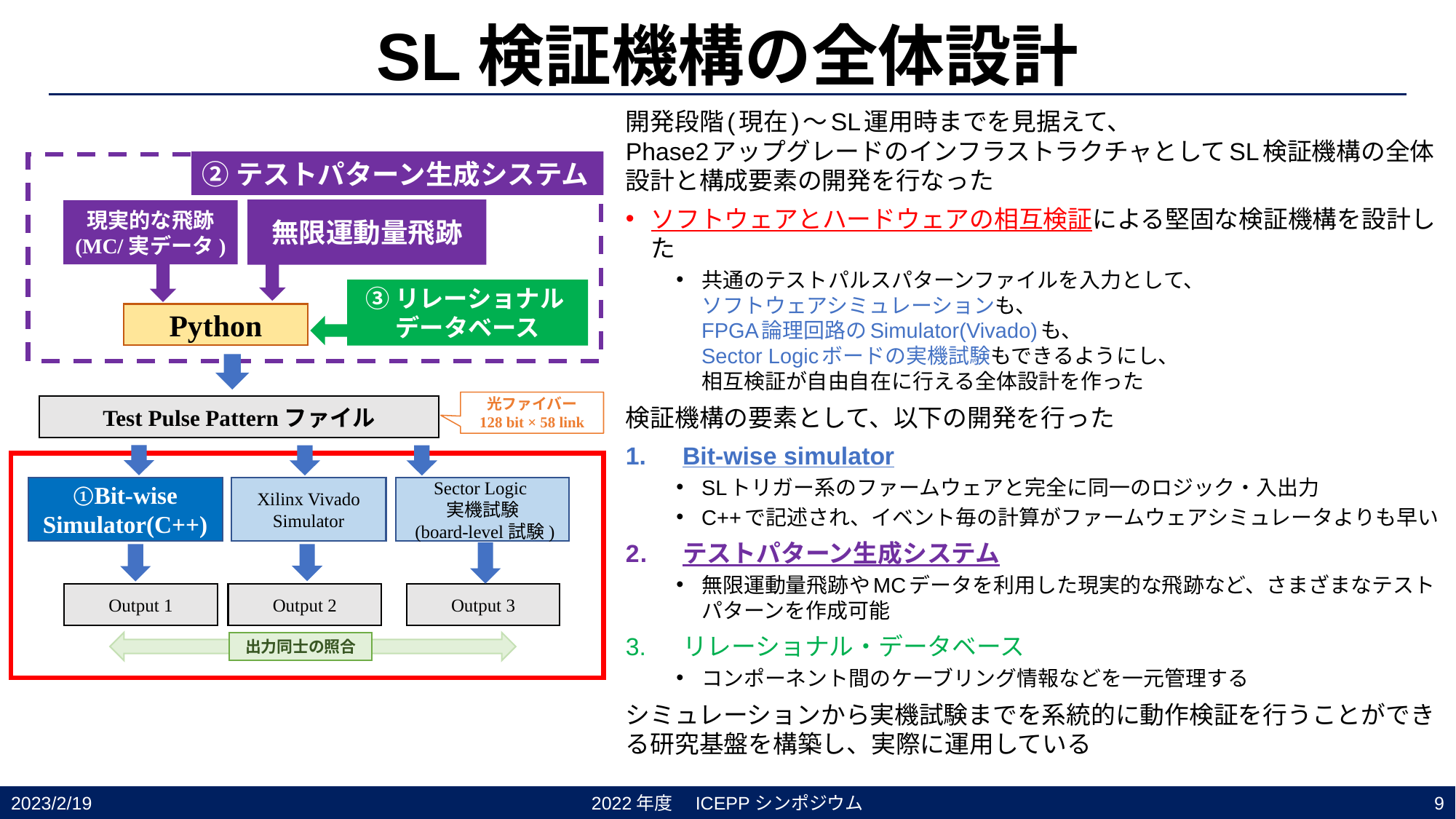

# SL検証機構の全体設計
開発段階(現在)〜SL運用時までを見据えて、
Phase2アップグレードのインフラストラクチャとしてSL検証機構の全体設計と構成要素の開発を行なった
ソフトウェアとハードウェアの相互検証による堅固な検証機構を設計した
共通のテストパルスパターンファイルを入力として、
ソフトウェアシミュレーションも、
FPGA論理回路のSimulator(Vivado)も、
Sector Logicボードの実機試験もできるようにし、
相互検証が自由自在に行える全体設計を作った
検証機構の要素として、以下の開発を行った
Bit-wise simulator
SLトリガー系のファームウェアと完全に同一のロジック・入出力
C++で記述され、イベント毎の計算がファームウェアシミュレータよりも早い
テストパターン生成システム
無限運動量飛跡やMCデータを利用した現実的な飛跡など、さまざまなテストパターンを作成可能
リレーショナル・データベース
コンポーネント間のケーブリング情報などを一元管理する
シミュレーションから実機試験までを系統的に動作検証を行うことができる研究基盤を構築し、実際に運用している

②テストパターン生成システム

無限運動量飛跡
現実的な飛跡
(MC/実データ)

③リレーショナル
データベース

Python

光ファイバー
128 bit × 58 link
Test Pulse Patternファイル

①Bit-wise Simulator(C++)
Sector Logic
実機試験
 (board-level試験)
Xilinx Vivado Simulator

Output 1
Output 2
Output 3
出力同士の照合

2023/2/19
2022年度　ICEPPシンポジウム
9